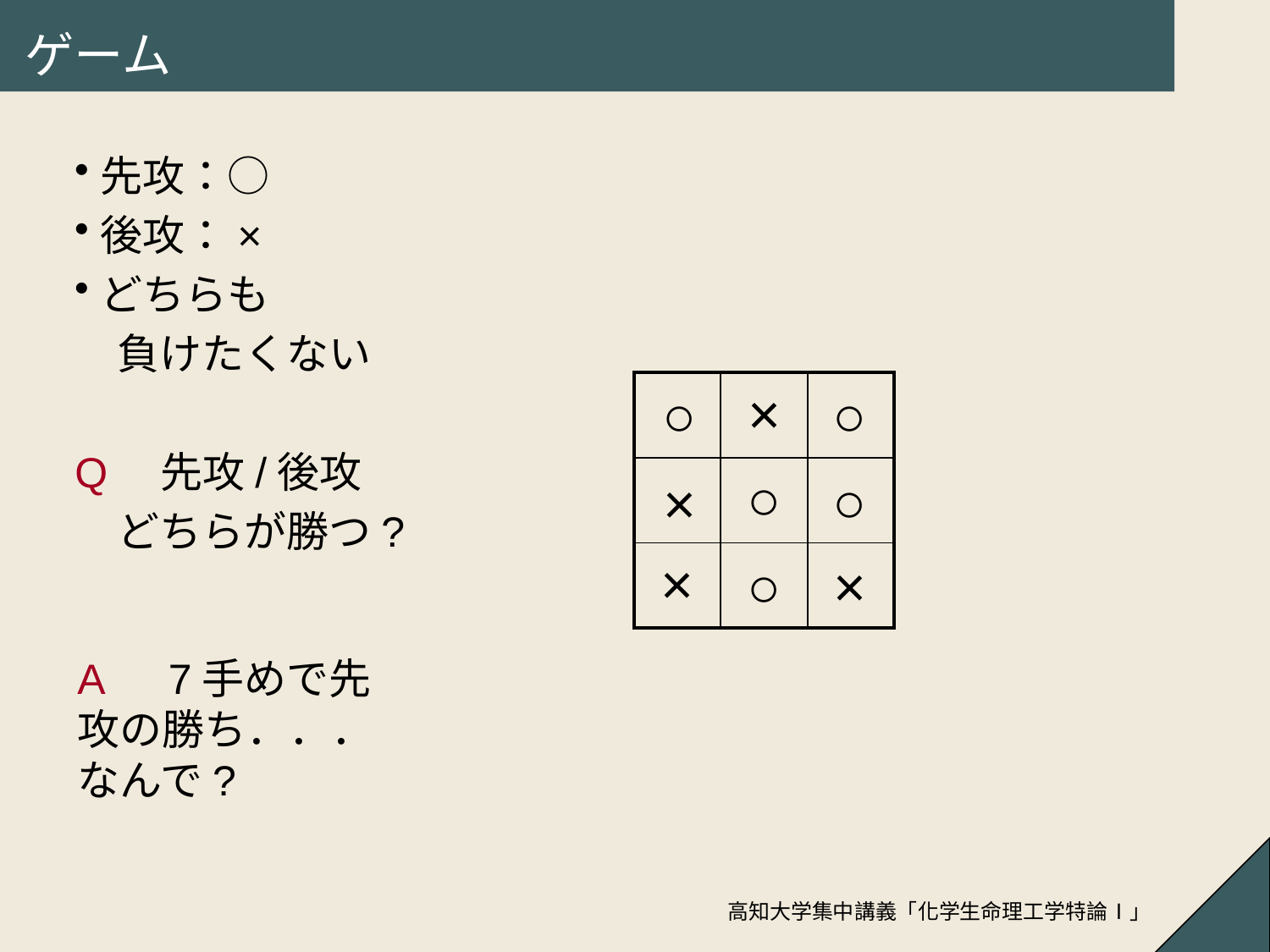

# ゲーム
先攻：○
後攻：×
どちらも
　負けたくない

Q　先攻/後攻
　どちらが勝つ?
×
|  |  |  |
| --- | --- | --- |
|  | ○ |  |
| × |  |  |
○
○
○
×
○
×
A　7手めで先攻の勝ち．．．なんで?